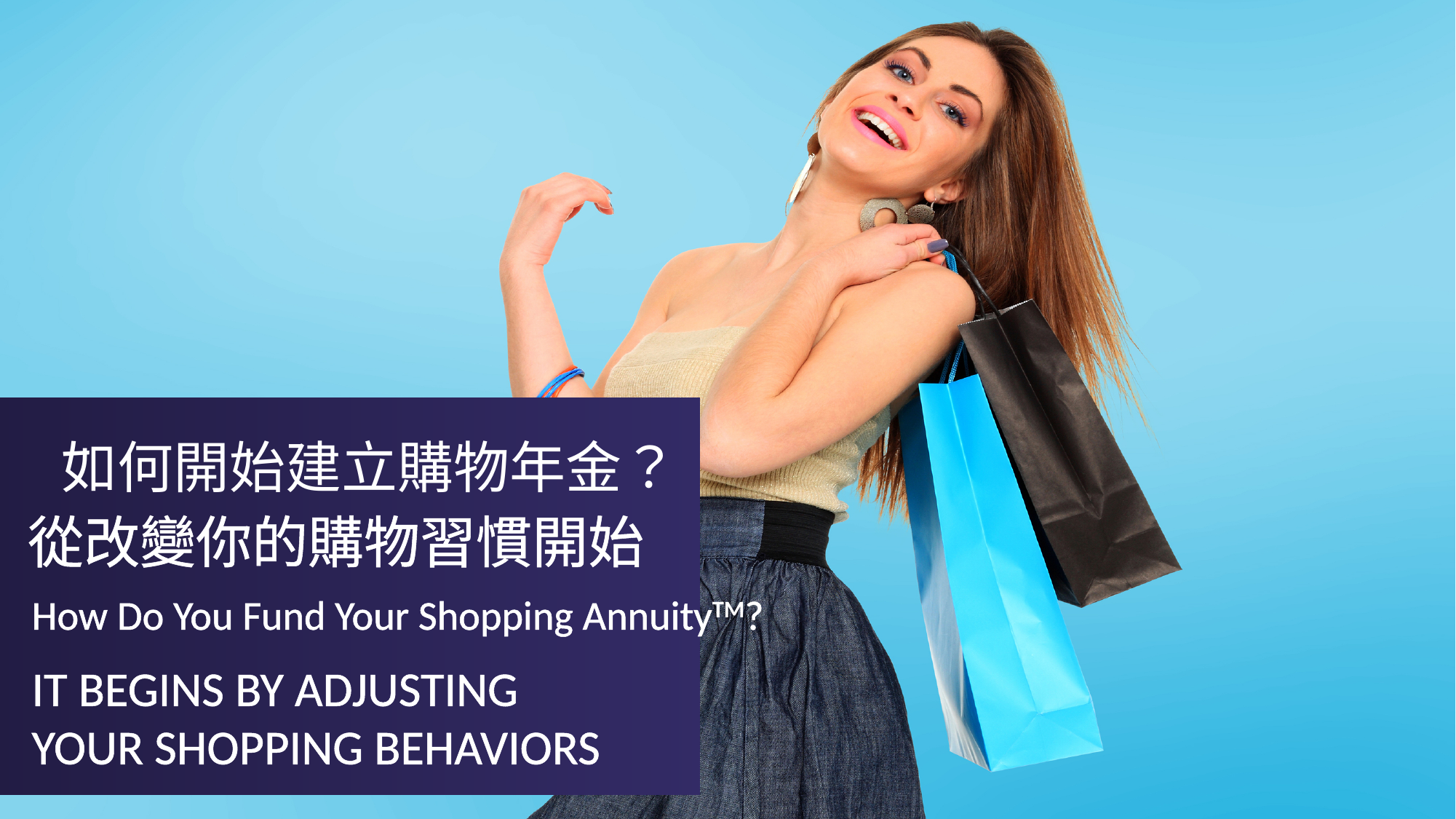

如何開始建立購物年金？
從改變你的購物習慣開始
How Do You Fund Your Shopping AnnuityTM?
It Begins by Adjusting
Your Shopping Behaviors